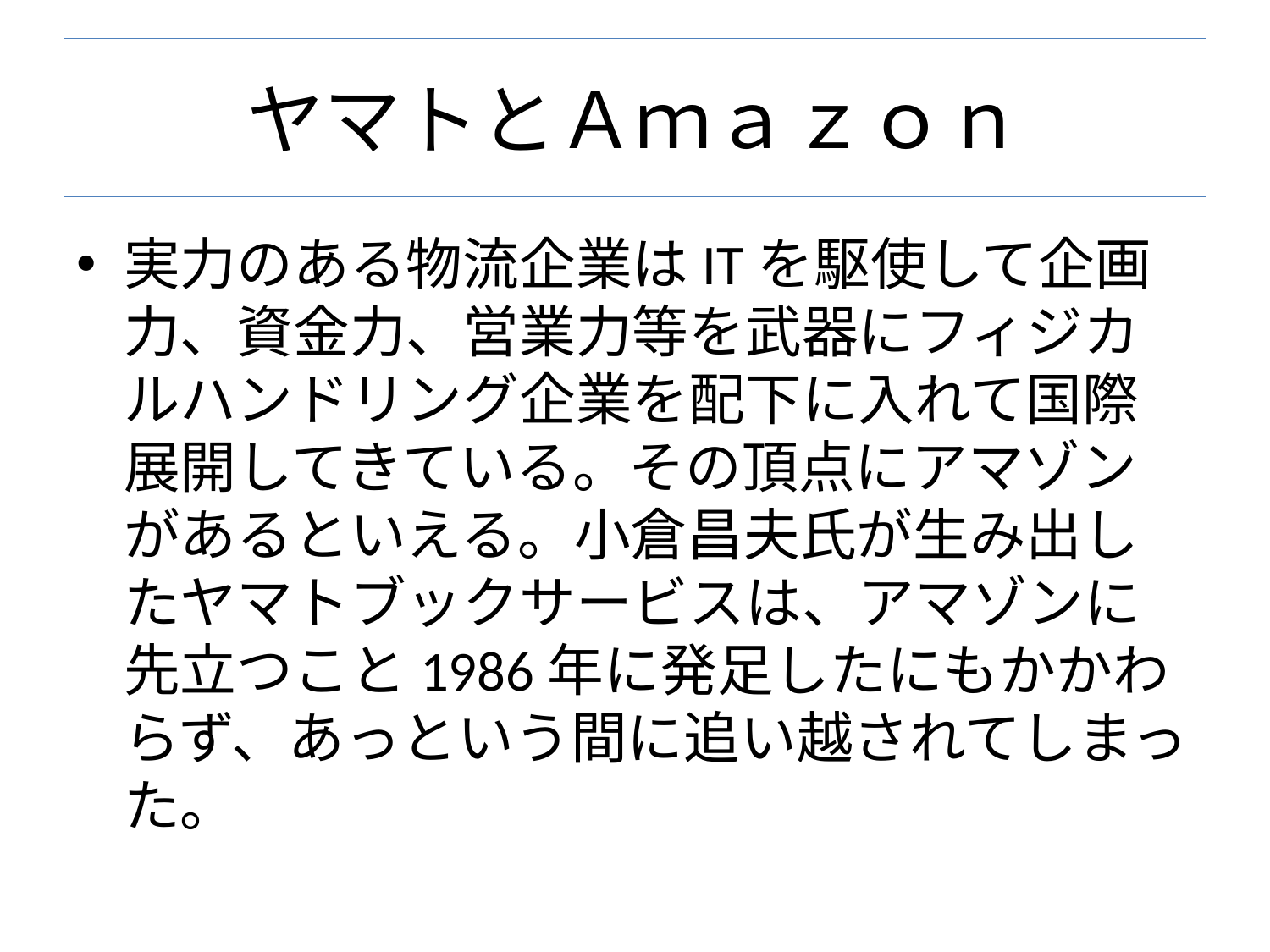

# ヤマトとＡｍａｚｏｎ
実力のある物流企業はITを駆使して企画力、資金力、営業力等を武器にフィジカルハンドリング企業を配下に入れて国際展開してきている。その頂点にアマゾンがあるといえる。小倉昌夫氏が生み出したヤマトブックサービスは、アマゾンに先立つこと1986年に発足したにもかかわらず、あっという間に追い越されてしまった。